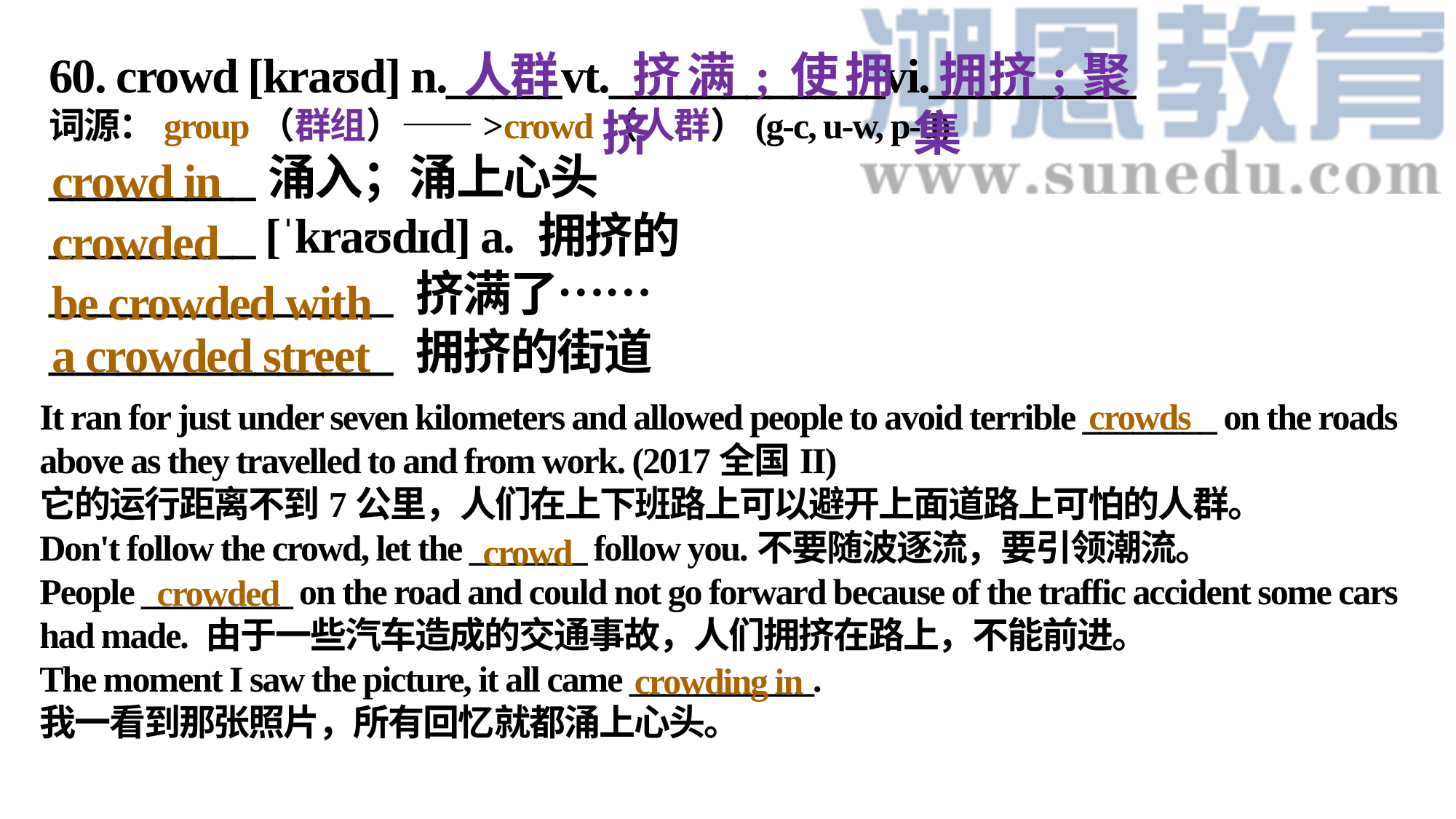

60. crowd [kraʊd] n._____vt.____________vi._________
词源：group（群组）——>crowd（人群）(g-c, u-w, p-d)
_________涌入；涌上心头
_________ [ˈkraʊdɪd] a. 拥挤的
_______________ 挤满了……
_______________ 拥挤的街道
 人群
 挤满;使拥挤
 拥挤;聚集
 crowd in
 crowded
 be crowded with
 a crowded street
It ran for just under seven kilometers and allowed people to avoid terrible ________ on the roads above as they travelled to and from work. (2017全国II)
它的运行距离不到7公里，人们在上下班路上可以避开上面道路上可怕的人群。
Don't follow the crowd, let the _______ follow you.不要随波逐流，要引领潮流。
People _________ on the road and could not go forward because of the traffic accident some cars had made. 由于一些汽车造成的交通事故，人们拥挤在路上，不能前进。
The moment I saw the picture, it all came ___________.
我一看到那张照片，所有回忆就都涌上心头。

 crowds
 crowd
 crowded
 crowding in